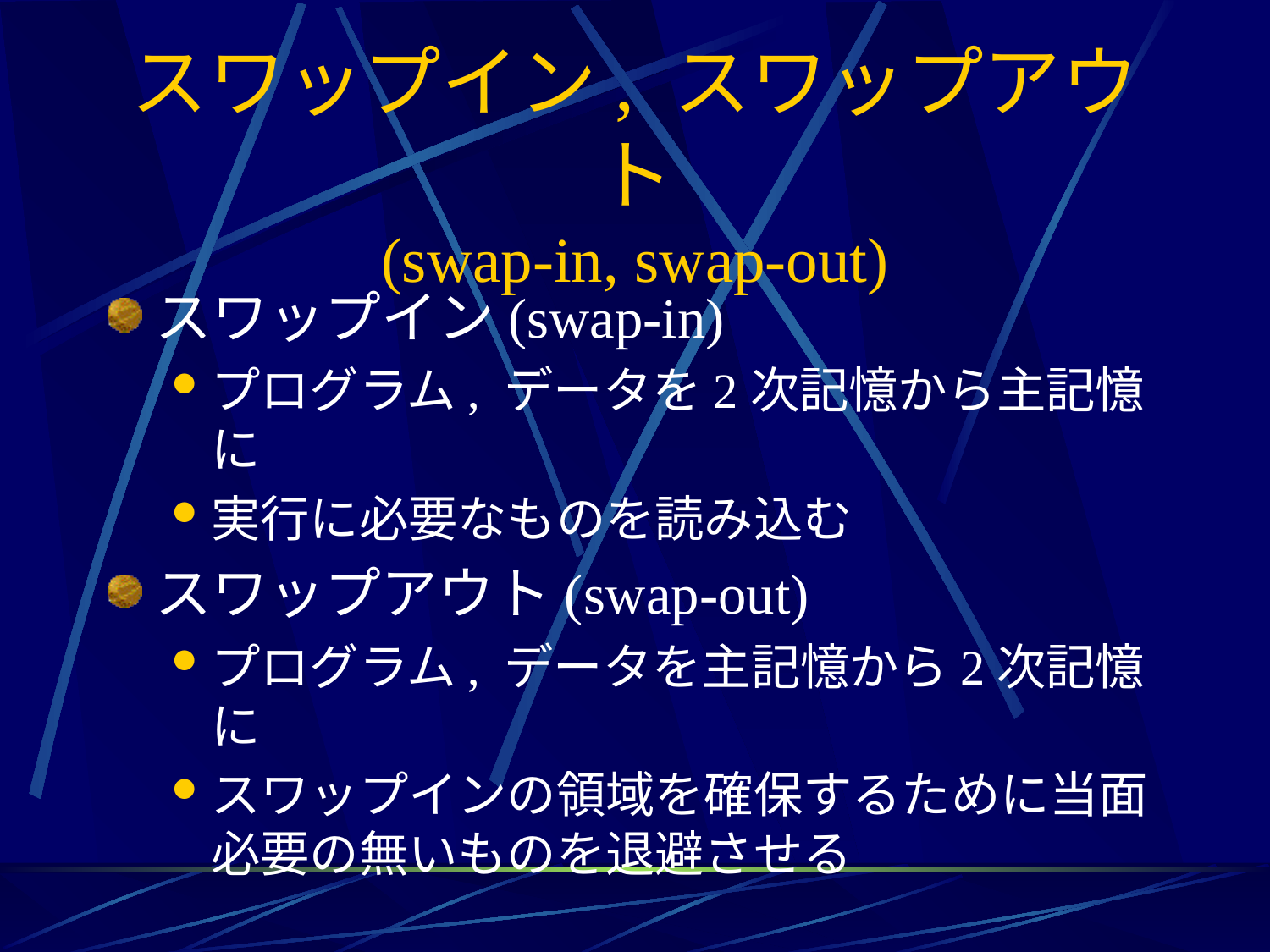

# スワップイン, スワップアウト (swap-in, swap-out)
スワップイン(swap-in)
プログラム, データを2次記憶から主記憶に
実行に必要なものを読み込む
スワップアウト(swap-out)
プログラム, データを主記憶から2次記憶に
スワップインの領域を確保するために当面必要の無いものを退避させる